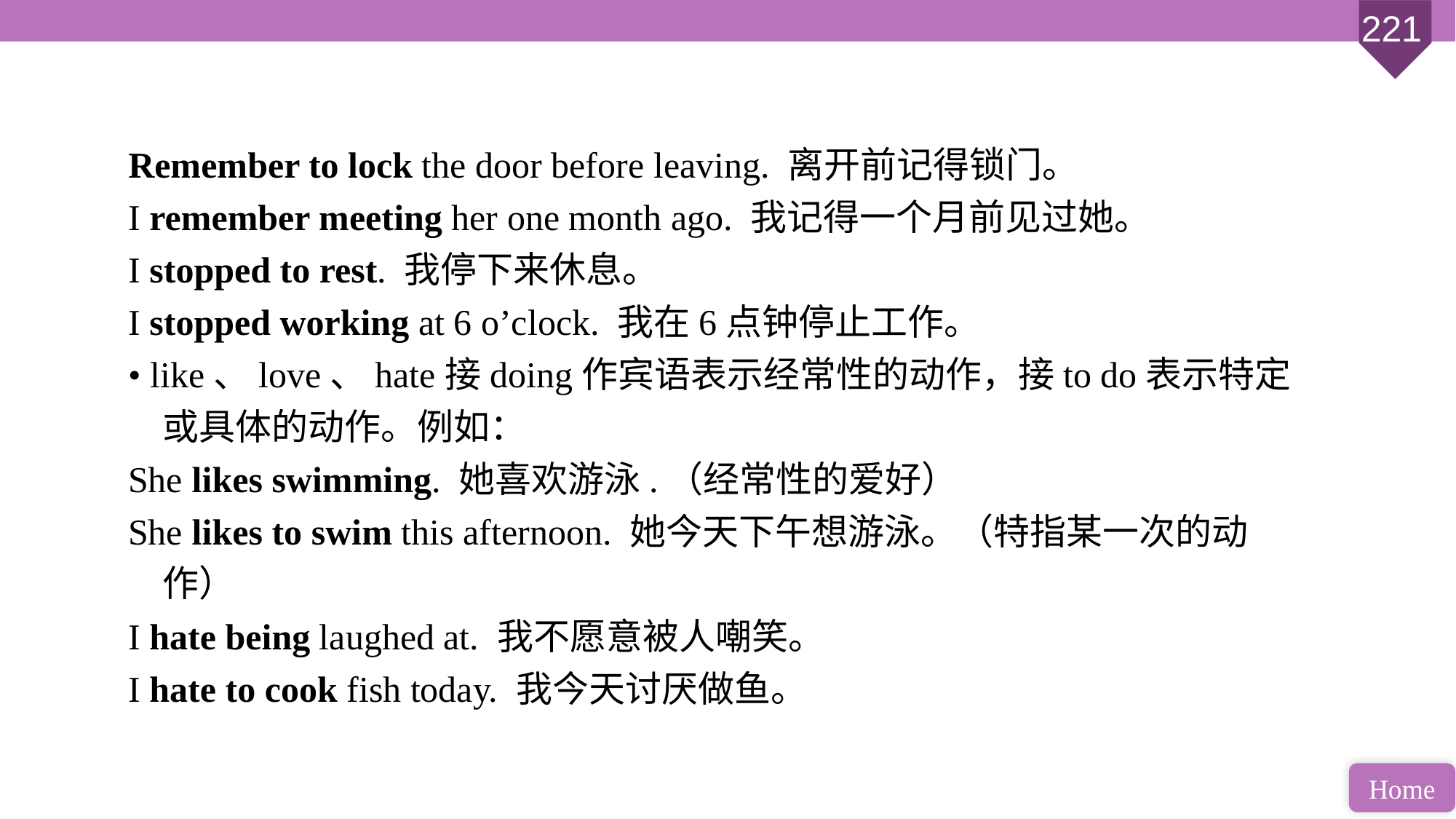

Remember to lock the door before leaving. 离开前记得锁门。
I remember meeting her one month ago. 我记得一个月前见过她。
I stopped to rest. 我停下来休息。
I stopped working at 6 o’clock. 我在6点钟停止工作。
• like、love、hate接doing作宾语表示经常性的动作，接to do表示特定或具体的动作。例如：
She likes swimming. 她喜欢游泳.（经常性的爱好）
She likes to swim this afternoon. 她今天下午想游泳。（特指某一次的动作）
I hate being laughed at. 我不愿意被人嘲笑。
I hate to cook fish today. 我今天讨厌做鱼。